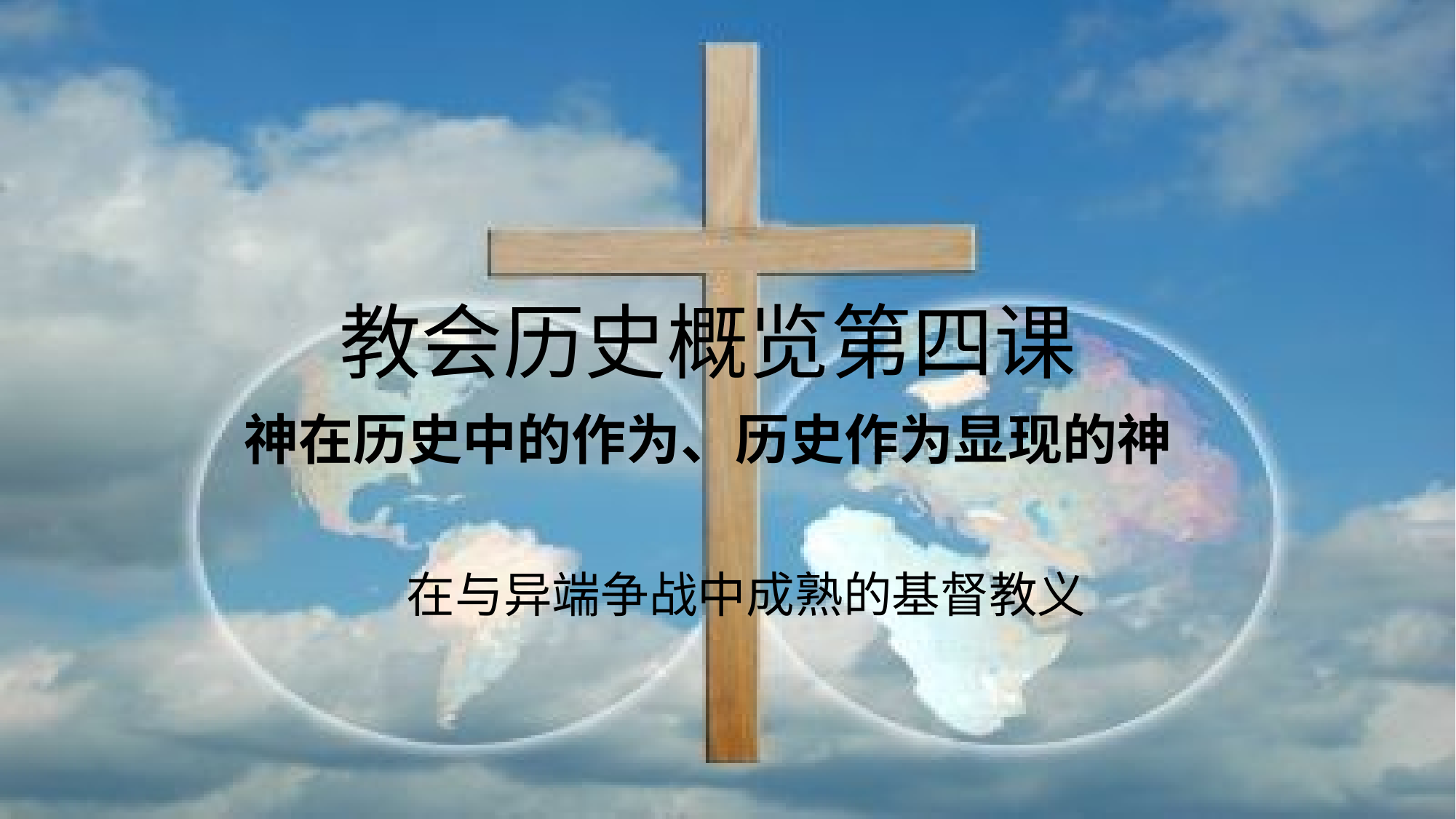

教会历史概览第四课
神在历史中的作为、历史作为显现的神
在与异端争战中成熟的基督教义